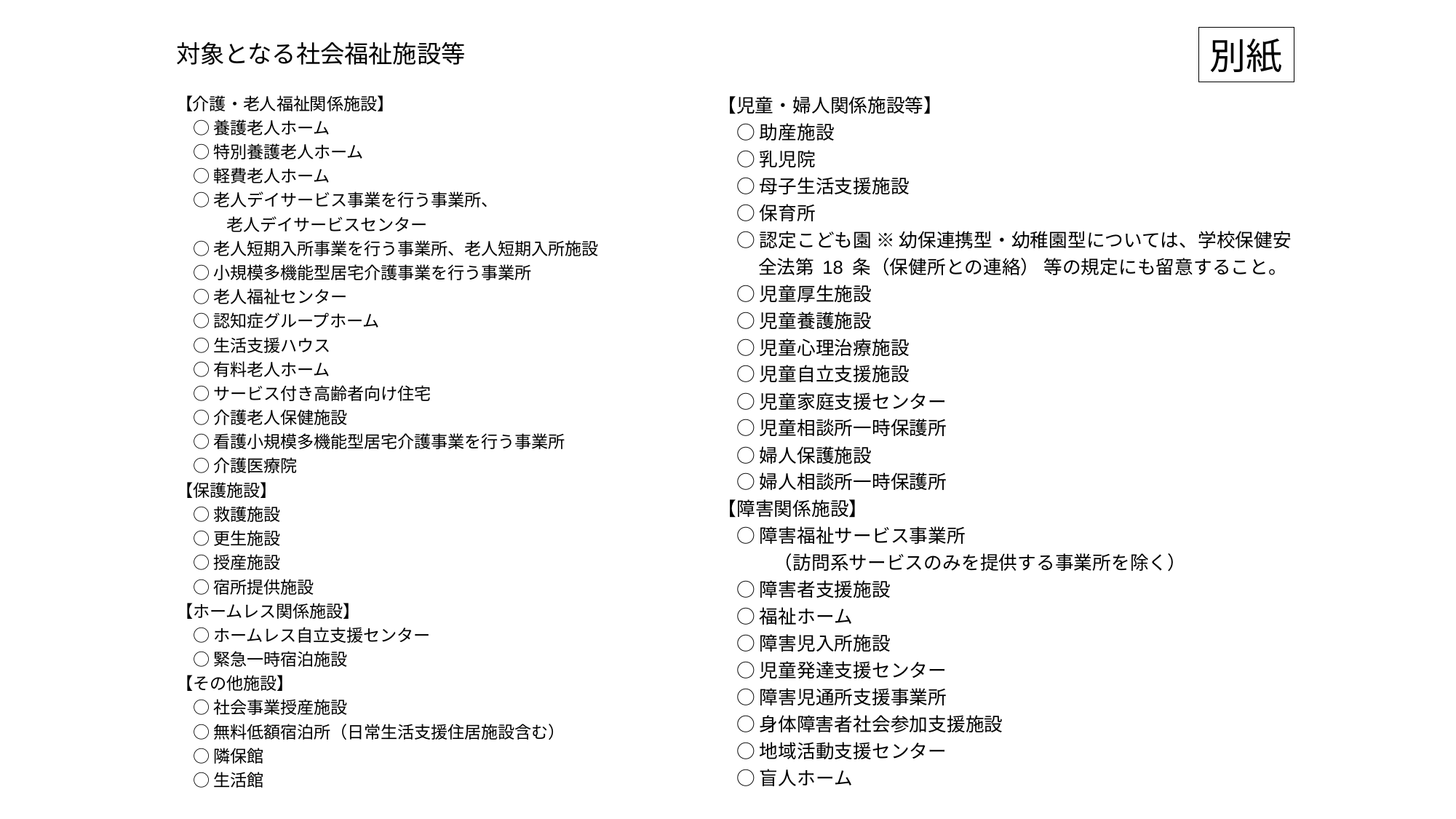

# 対象となる社会福祉施設等
別紙
【介護・老人福祉関係施設】
　○ 養護老人ホーム
　○ 特別養護老人ホーム
　○ 軽費老人ホーム
　○ 老人デイサービス事業を行う事業所、
　　　老人デイサービスセンター
　○ 老人短期入所事業を行う事業所、老人短期入所施設
　○ 小規模多機能型居宅介護事業を行う事業所
　○ 老人福祉センター
　○ 認知症グループホーム
　○ 生活支援ハウス
　○ 有料老人ホーム
　○ サービス付き高齢者向け住宅
　○ 介護老人保健施設
　○ 看護小規模多機能型居宅介護事業を行う事業所
　○ 介護医療院
【保護施設】
　○ 救護施設
　○ 更生施設
　○ 授産施設
　○ 宿所提供施設
【ホームレス関係施設】
　○ ホームレス自立支援センター
　○ 緊急一時宿泊施設
【その他施設】
　○ 社会事業授産施設
　○ 無料低額宿泊所（日常生活支援住居施設含む）
　○ 隣保館
　○ 生活館
【児童・婦人関係施設等】
　○ 助産施設
　○ 乳児院
　○ 母子生活支援施設
　○ 保育所
　○ 認定こども園 ※ 幼保連携型・幼稚園型については、学校保健安全法第 18 条（保健所との連絡） 等の規定にも留意すること。
　○ 児童厚生施設
　○ 児童養護施設
　○ 児童心理治療施設
　○ 児童自立支援施設
　○ 児童家庭支援センター
　○ 児童相談所一時保護所
　○ 婦人保護施設
　○ 婦人相談所一時保護所
【障害関係施設】
　○ 障害福祉サービス事業所
　　　（訪問系サービスのみを提供する事業所を除く）
　○ 障害者支援施設
　○ 福祉ホーム
　○ 障害児入所施設
　○ 児童発達支援センター
　○ 障害児通所支援事業所
　○ 身体障害者社会参加支援施設
　○ 地域活動支援センター
　○ 盲人ホーム